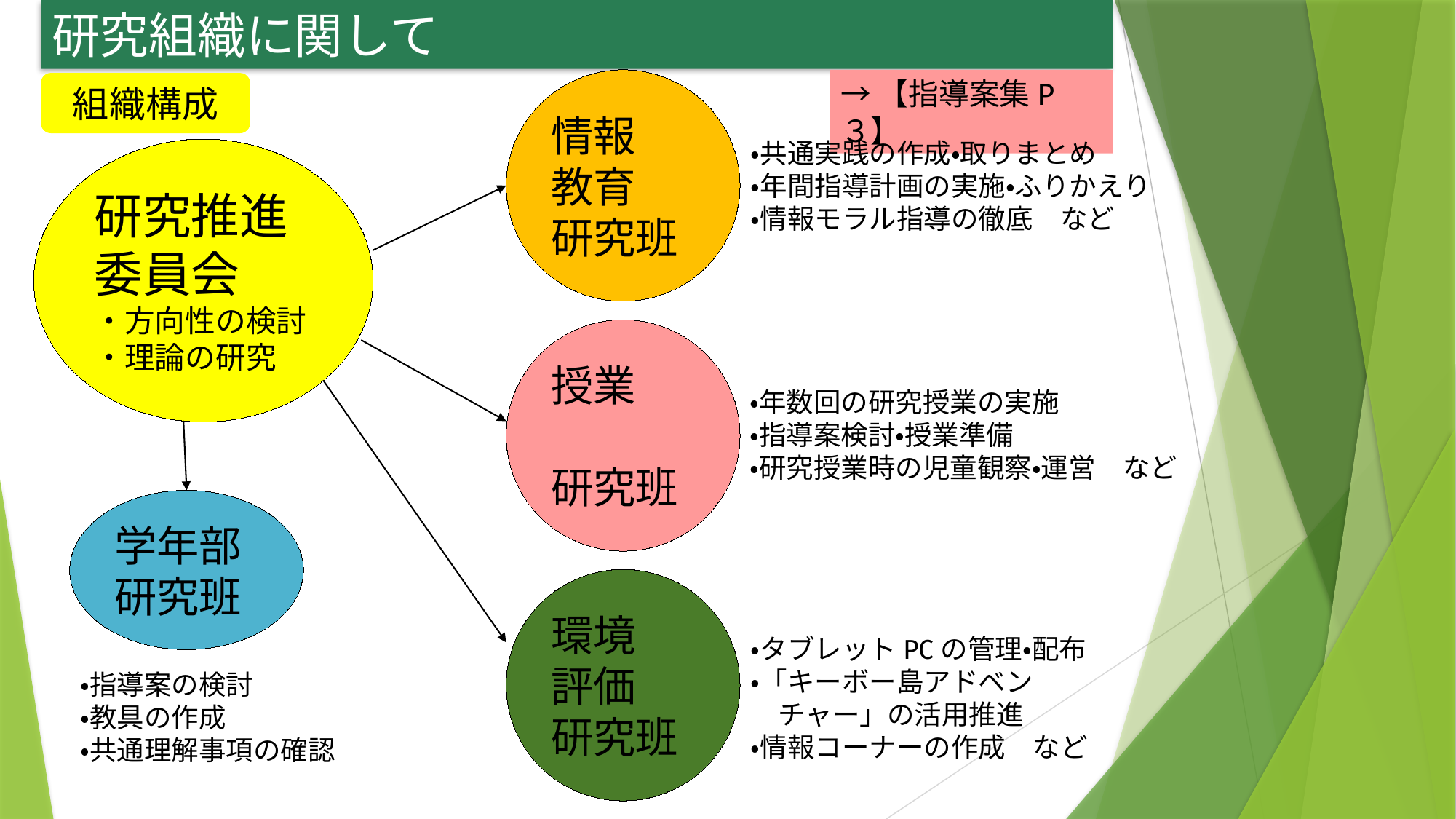

研究組織に関して
→【指導案集P３】
情報
教育
研究班
組織構成
・共通実践の作成・取りまとめ
・年間指導計画の実施・ふりかえり
・情報モラル指導の徹底　など
研究推進委員会
・方向性の検討
・理論の研究
授業

研究班
・年数回の研究授業の実施
・指導案検討・授業準備
・研究授業時の児童観察・運営　など
学年部
研究班
環境
評価
研究班
・タブレットPCの管理・配布
・「キーボー島アドベン
　チャー」の活用推進
・情報コーナーの作成　など
・指導案の検討
・教具の作成
・共通理解事項の確認